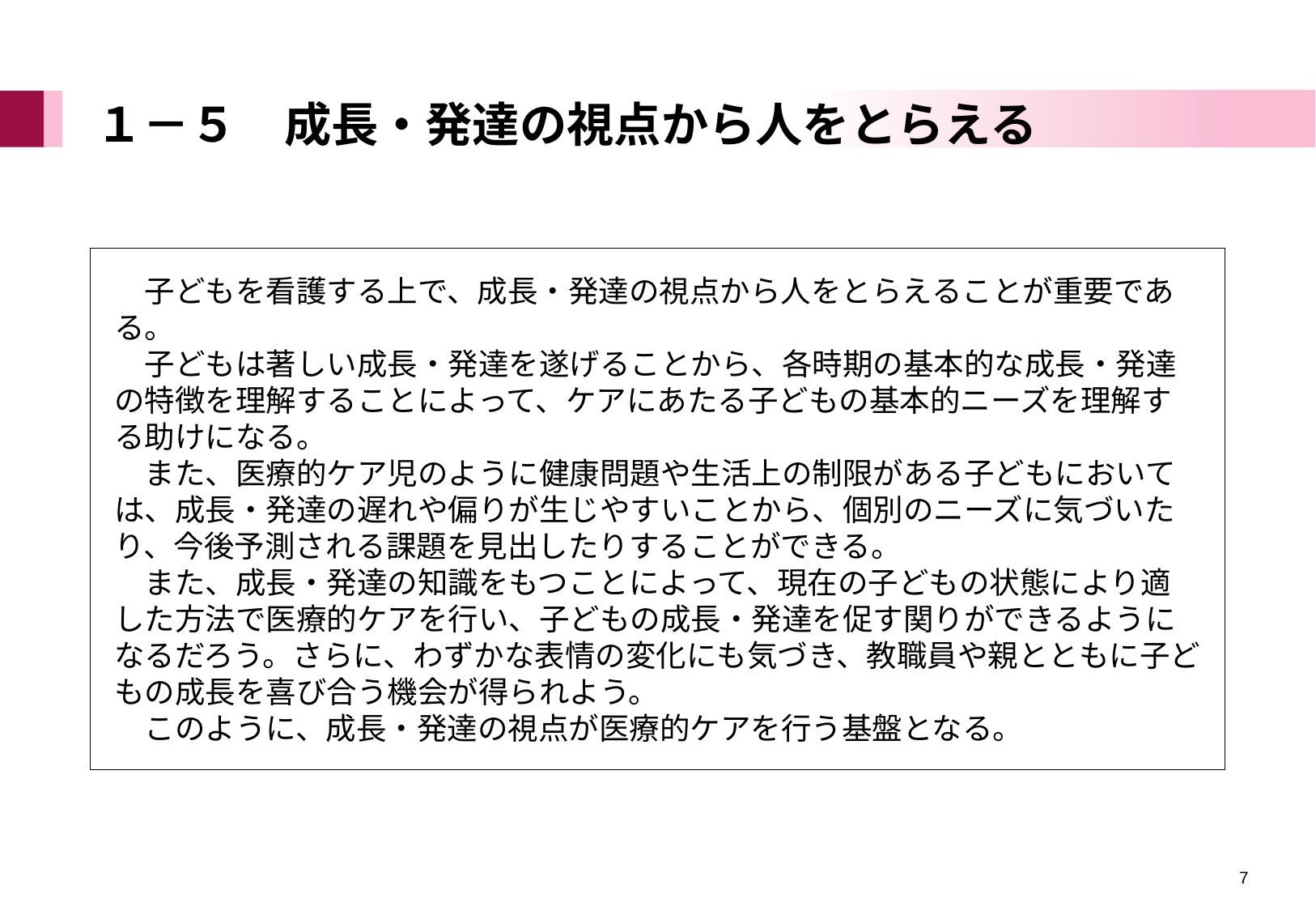

# １－５　成長・発達の視点から人をとらえる
　子どもを看護する上で、成長・発達の視点から人をとらえることが重要である。
　子どもは著しい成長・発達を遂げることから、各時期の基本的な成長・発達の特徴を理解することによって、ケアにあたる子どもの基本的ニーズを理解する助けになる。
　また、医療的ケア児のように健康問題や生活上の制限がある子どもにおいては、成長・発達の遅れや偏りが生じやすいことから、個別のニーズに気づいたり、今後予測される課題を見出したりすることができる。
　また、成長・発達の知識をもつことによって、現在の子どもの状態により適した方法で医療的ケアを行い、子どもの成長・発達を促す関りができるようになるだろう。さらに、わずかな表情の変化にも気づき、教職員や親とともに子どもの成長を喜び合う機会が得られよう。
　このように、成長・発達の視点が医療的ケアを行う基盤となる。
7